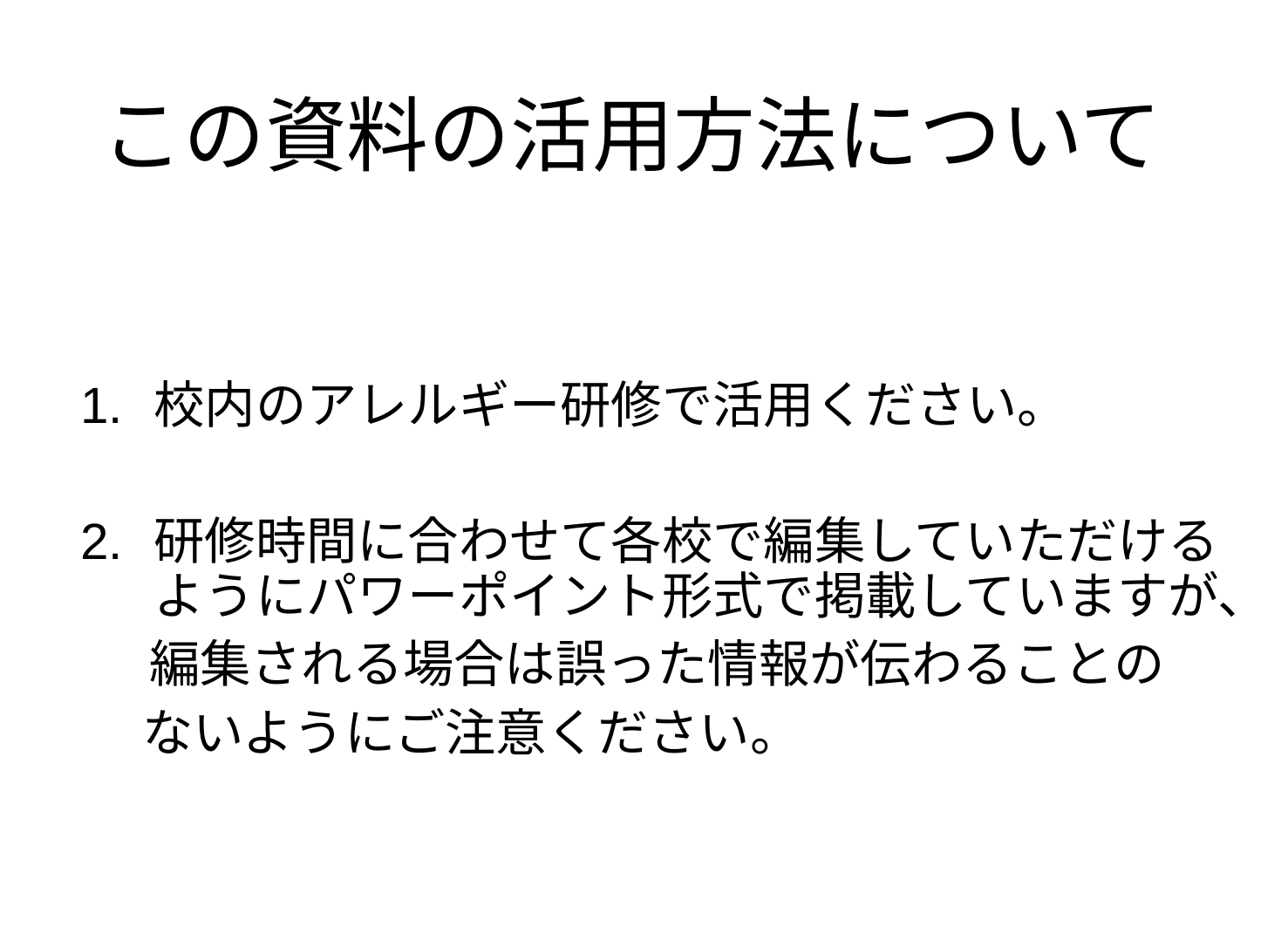

# この資料の活用方法について

校内のアレルギー研修で活用ください。

研修時間に合わせて各校で編集していただけるようにパワーポイント形式で掲載していますが、
     編集される場合は誤った情報が伝わることの
　 ないようにご注意ください。